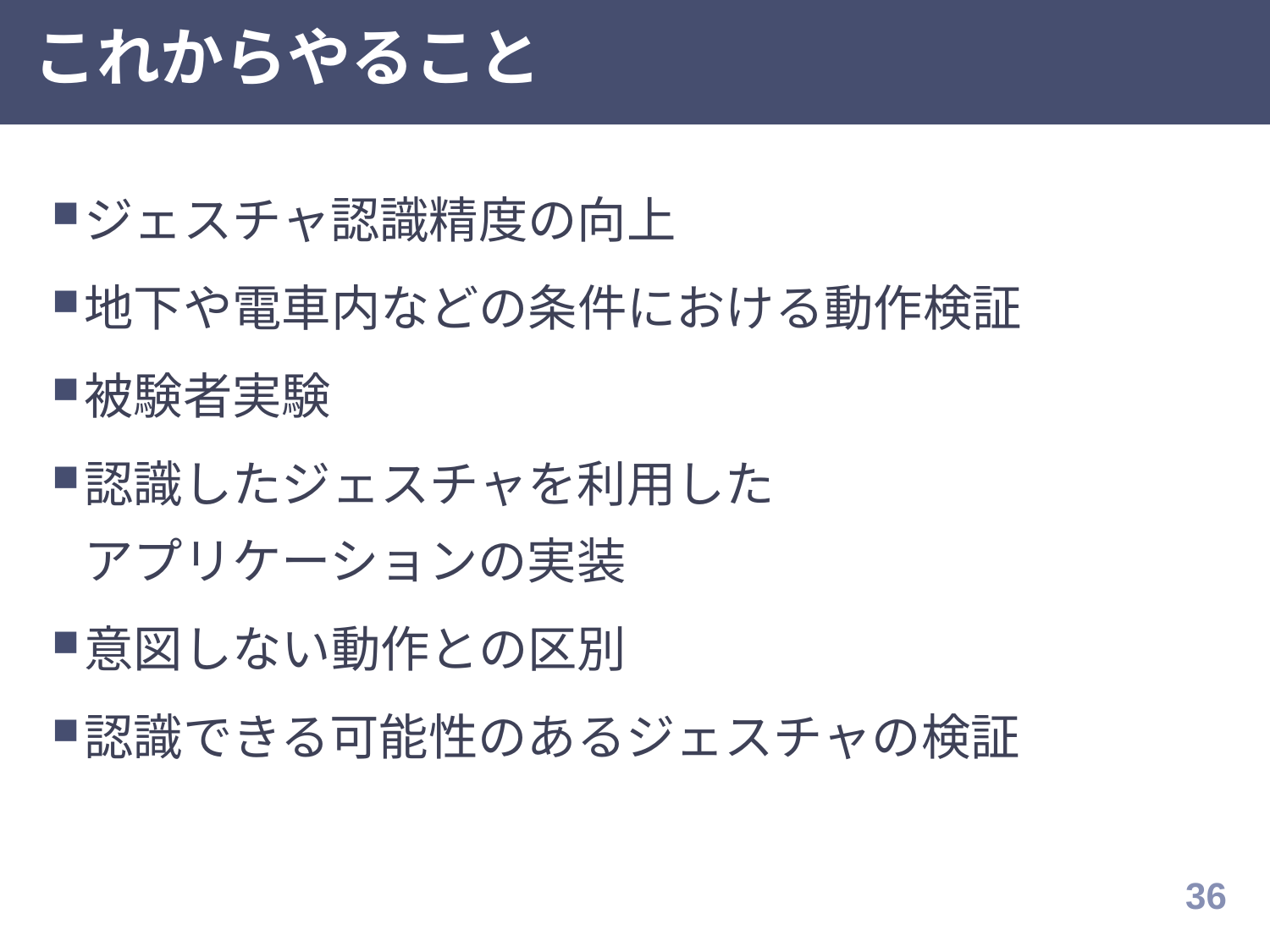

# これからやること
ジェスチャ認識精度の向上
地下や電車内などの条件における動作検証
被験者実験
認識したジェスチャを利用した
アプリケーションの実装
意図しない動作との区別
認識できる可能性のあるジェスチャの検証

36